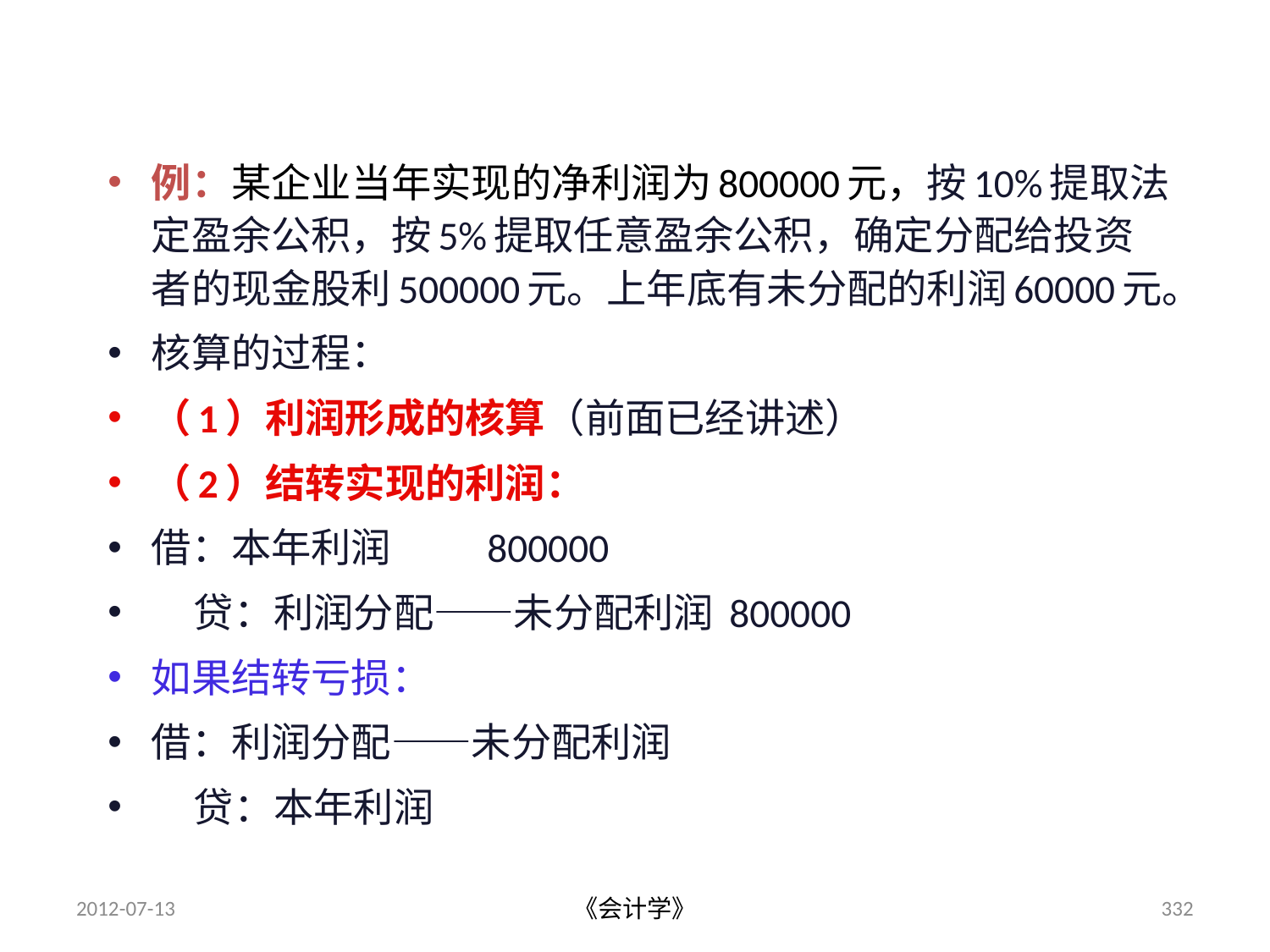

例：某企业当年实现的净利润为800000元，按10%提取法定盈余公积，按5%提取任意盈余公积，确定分配给投资者的现金股利500000元。上年底有未分配的利润60000元。
核算的过程：
（1）利润形成的核算（前面已经讲述）
（2）结转实现的利润：
借：本年利润          800000
    贷：利润分配——未分配利润 800000
如果结转亏损：
借：利润分配——未分配利润
    贷：本年利润
2012-07-13
《会计学》
332